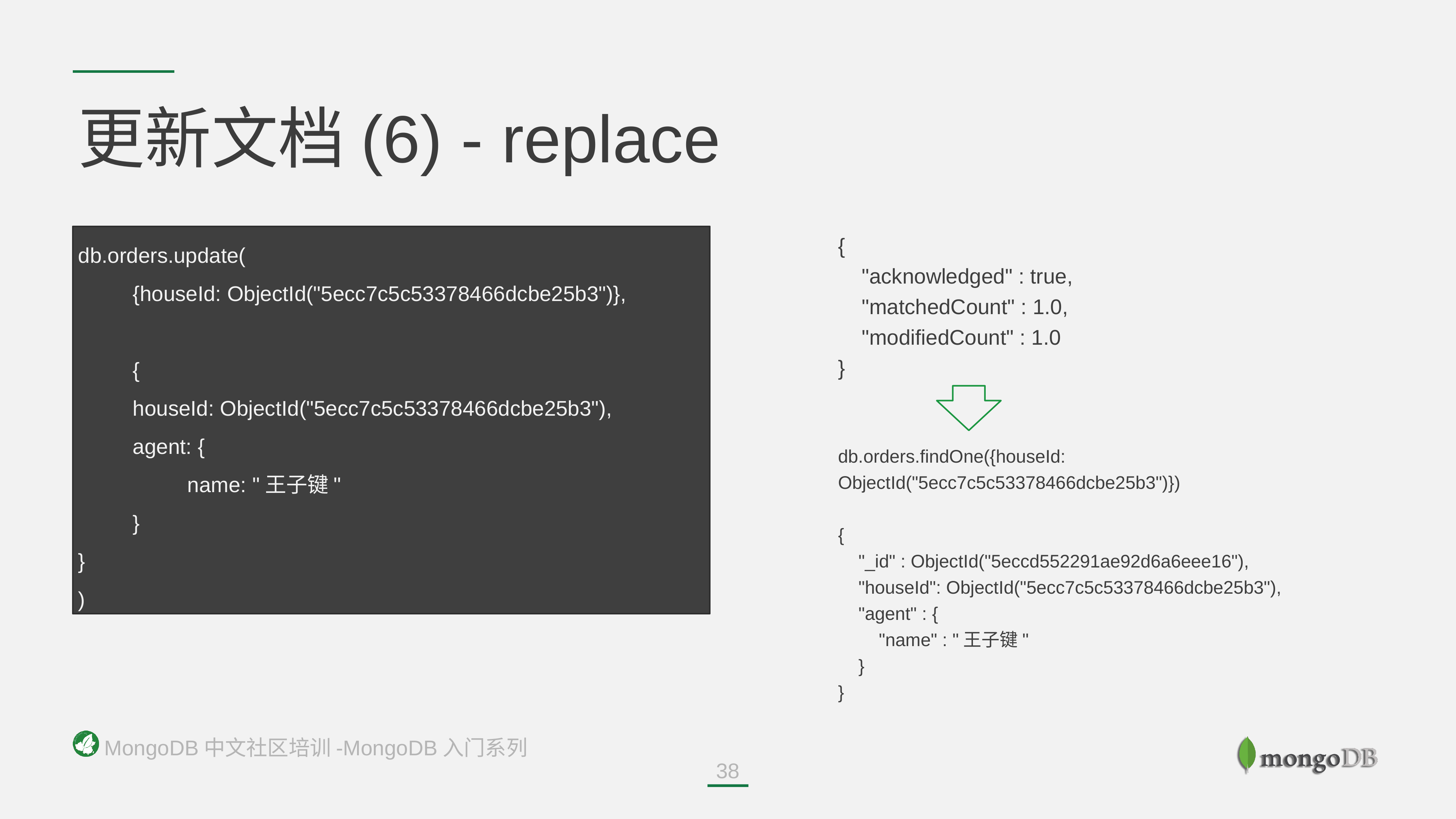

# 更新文档(6) - replace
{
    "acknowledged" : true,
    "matchedCount" : 1.0,
    "modifiedCount" : 1.0
}
db.orders.update(
	{houseId: ObjectId("5ecc7c5c53378466dcbe25b3")},

	{
    	houseId: ObjectId("5ecc7c5c53378466dcbe25b3"),
    	agent: {
        		name: "王子键"
    	}
}
)

db.orders.findOne({houseId: 	ObjectId("5ecc7c5c53378466dcbe25b3")})

{
    "_id" : ObjectId("5eccd552291ae92d6a6eee16"),
    "houseId": ObjectId("5ecc7c5c53378466dcbe25b3"),
    "agent" : {
        "name" : "王子键"
    }
}